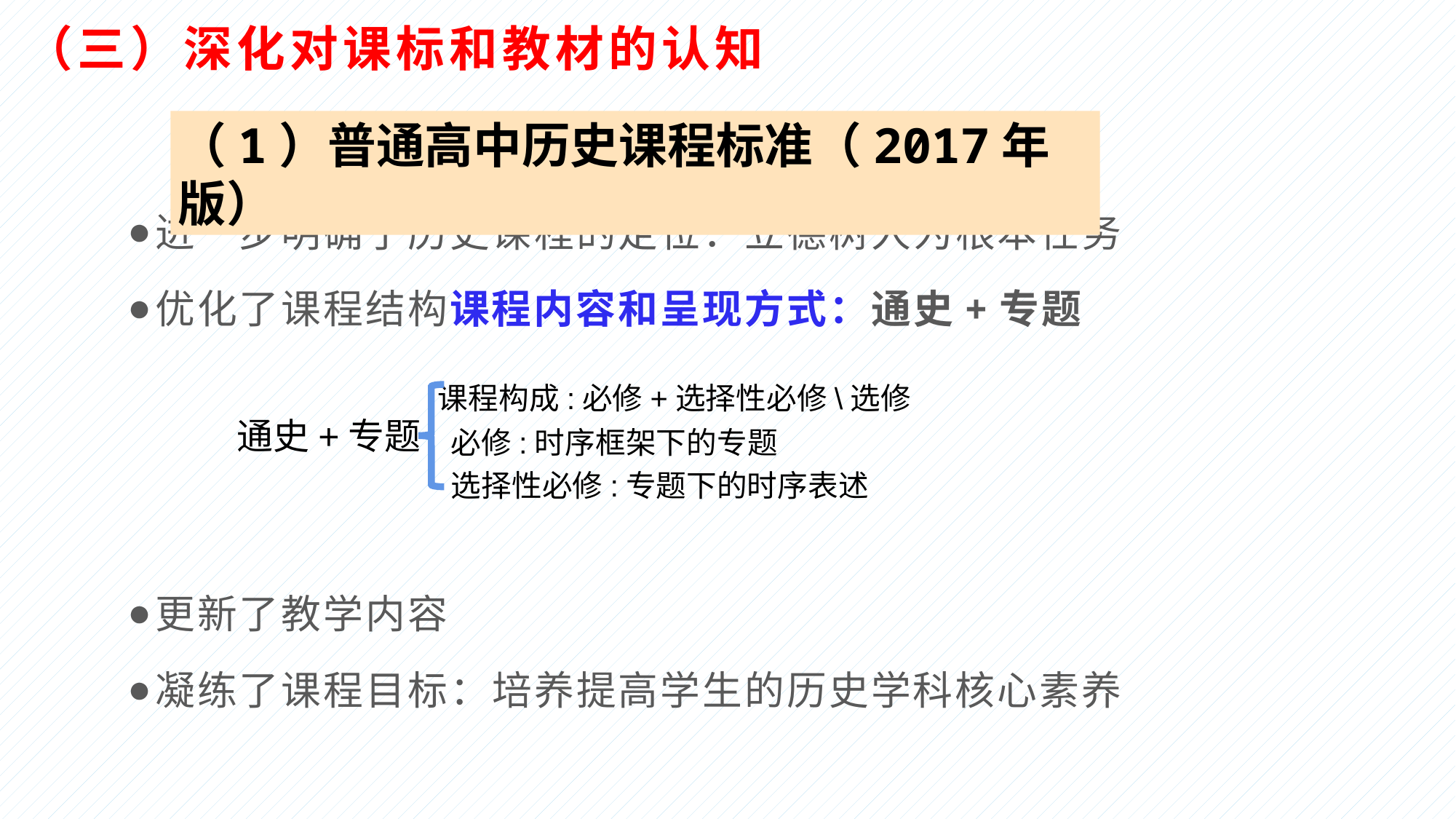

# （三）深化对课标和教材的认知
（1）普通高中历史课程标准（2017年版）
进一步明确了历史课程的定位：立德树人为根本任务
优化了课程结构课程内容和呈现方式：通史+专题

更新了教学内容
凝练了课程目标：培养提高学生的历史学科核心素养

课程构成:必修+选择性必修\选修

通史+专题
必修:时序框架下的专题
选择性必修:专题下的时序表述